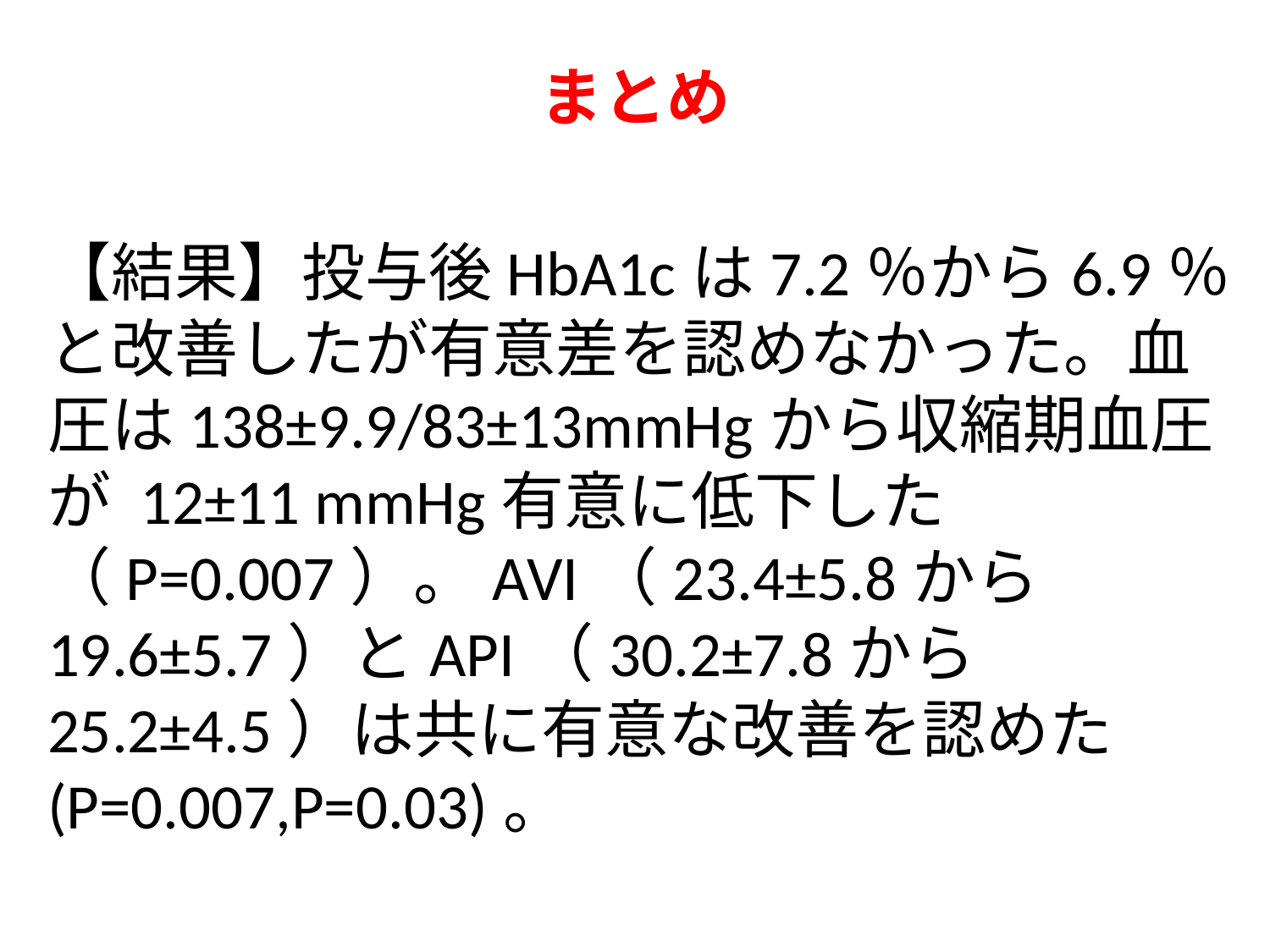

# まとめ
【結果】投与後HbA1cは7.2％から6.9％と改善したが有意差を認めなかった。血圧は138±9.9/83±13mmHgから収縮期血圧が 12±11 mmHg有意に低下した（P=0.007）。AVI（23.4±5.8から19.6±5.7）とAPI（30.2±7.8から25.2±4.5）は共に有意な改善を認めた(P=0.007,P=0.03)。